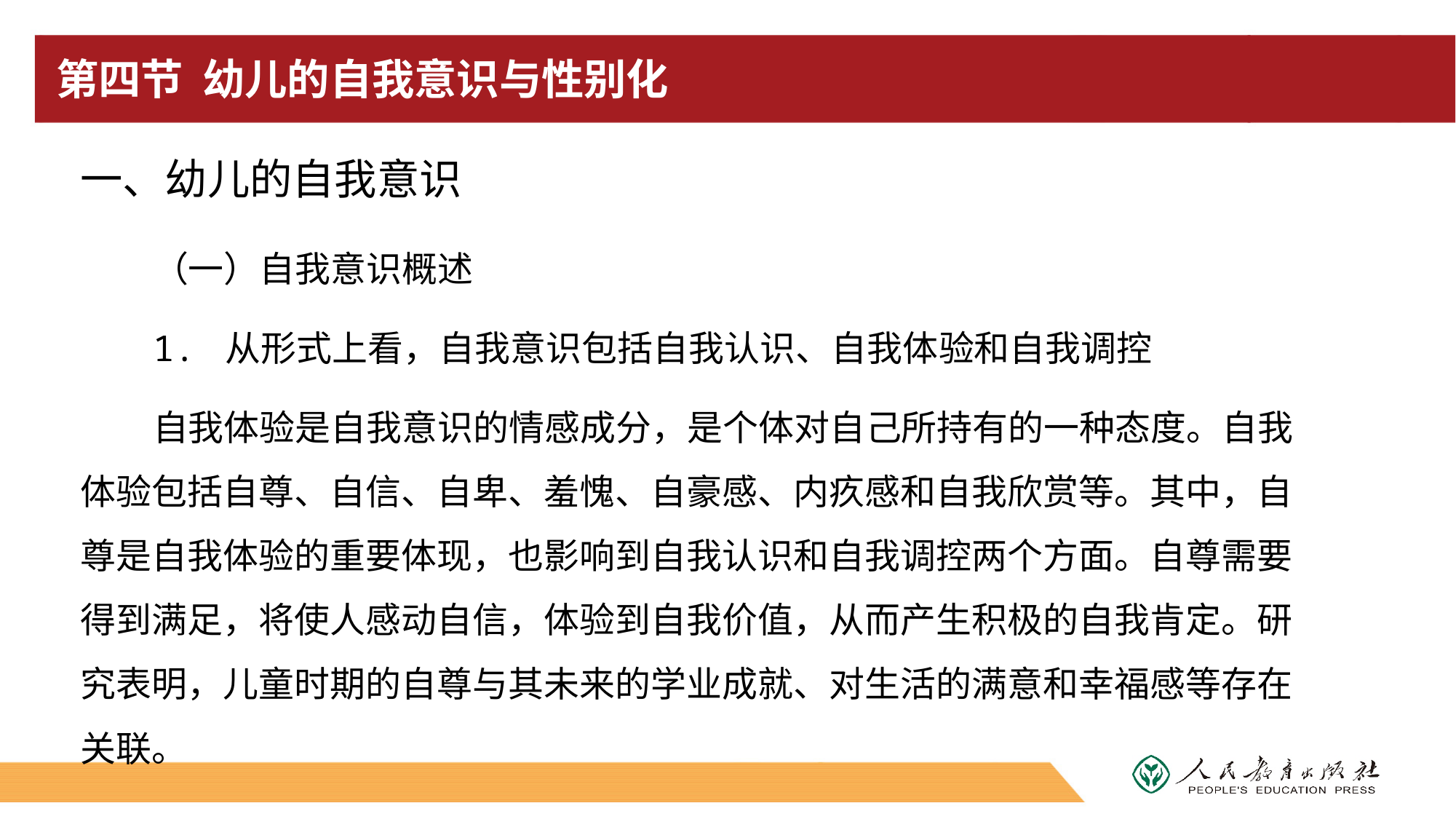

# 第四节  幼儿的自我意识与性别化
一、幼儿的自我意识
（一）自我意识概述
1. 从形式上看，自我意识包括自我认识、自我体验和自我调控
自我体验是自我意识的情感成分，是个体对自己所持有的一种态度。自我体验包括自尊、自信、自卑、羞愧、自豪感、内疚感和自我欣赏等。其中，自尊是自我体验的重要体现，也影响到自我认识和自我调控两个方面。自尊需要得到满足，将使人感动自信，体验到自我价值，从而产生积极的自我肯定。研究表明，儿童时期的自尊与其未来的学业成就、对生活的满意和幸福感等存在关联。